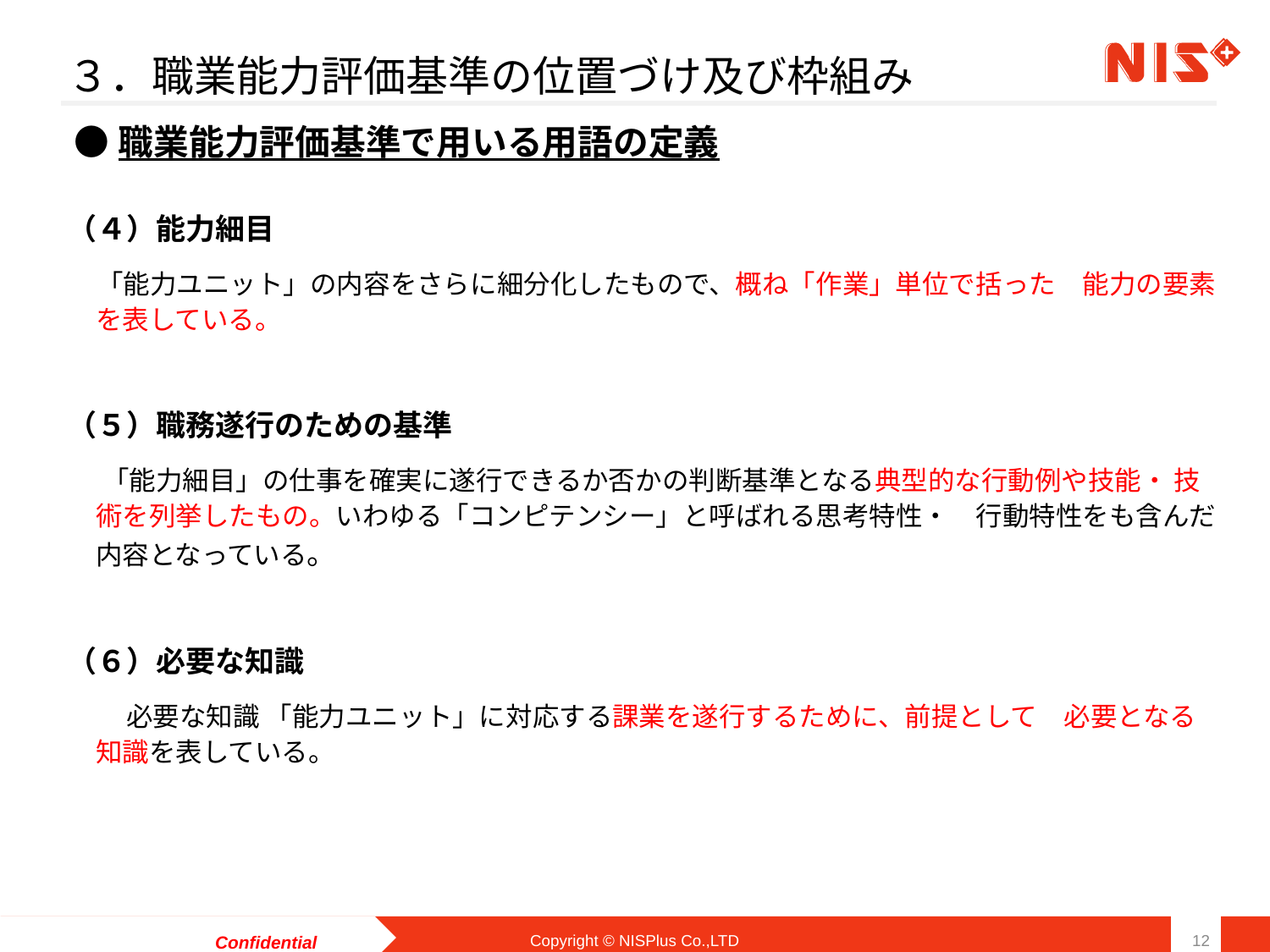

# ３．職業能力評価基準の位置づけ及び枠組み
●職業能力評価基準で用いる用語の定義

（４）能力細目
　「能力ユニット」の内容をさらに細分化したもので、概ね「作業」単位で括った　能力の要素を表している。

（５）職務遂行のための基準
　 「能力細目」の仕事を確実に遂行できるか否かの判断基準となる典型的な行動例や技能・ 技術を列挙したもの。いわゆる「コンピテンシー」と呼ばれる思考特性・　行動特性をも含んだ内容となっている。

（６）必要な知識
　　必要な知識 「能力ユニット」に対応する課業を遂行するために、前提として　必要となる知識を表している。

Copyright © NISPlus Co.,LTD
12